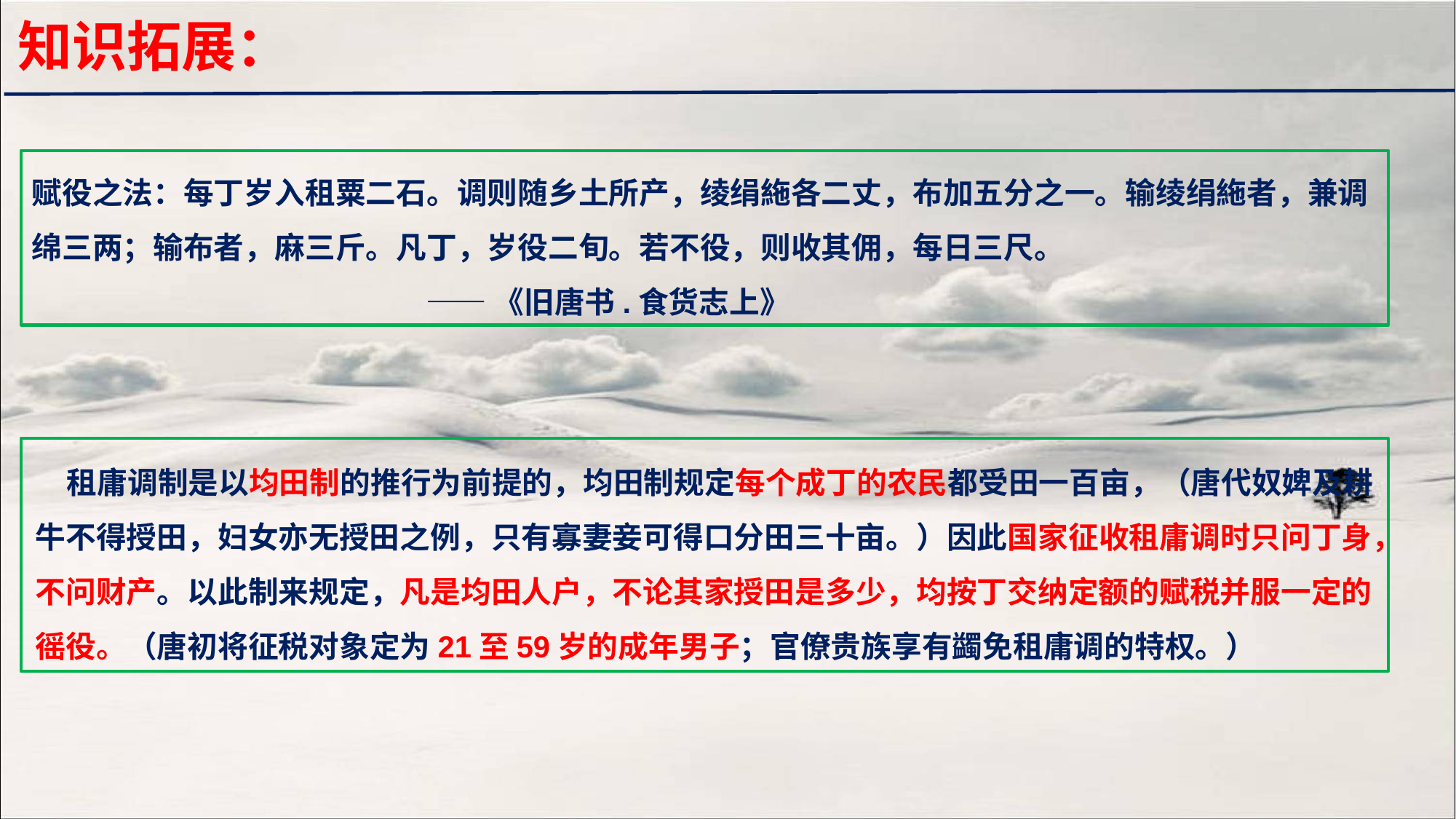

知识拓展：
赋役之法：每丁岁入租粟二石。调则随乡土所产，绫绢絁各二丈，布加五分之一。输绫绢絁者，兼调绵三两；输布者，麻三斤。凡丁，岁役二旬。若不役，则收其佣，每日三尺。
                                                         ——《旧唐书.食货志上》
    租庸调制是以均田制的推行为前提的，均田制规定每个成丁的农民都受田一百亩，（唐代奴婢及耕牛不得授田，妇女亦无授田之例，只有寡妻妾可得口分田三十亩。）因此国家征收租庸调时只问丁身，不问财产。以此制来规定，凡是均田人户，不论其家授田是多少，均按丁交纳定额的赋税并服一定的徭役。（唐初将征税对象定为21至59岁的成年男子；官僚贵族享有蠲免租庸调的特权。）